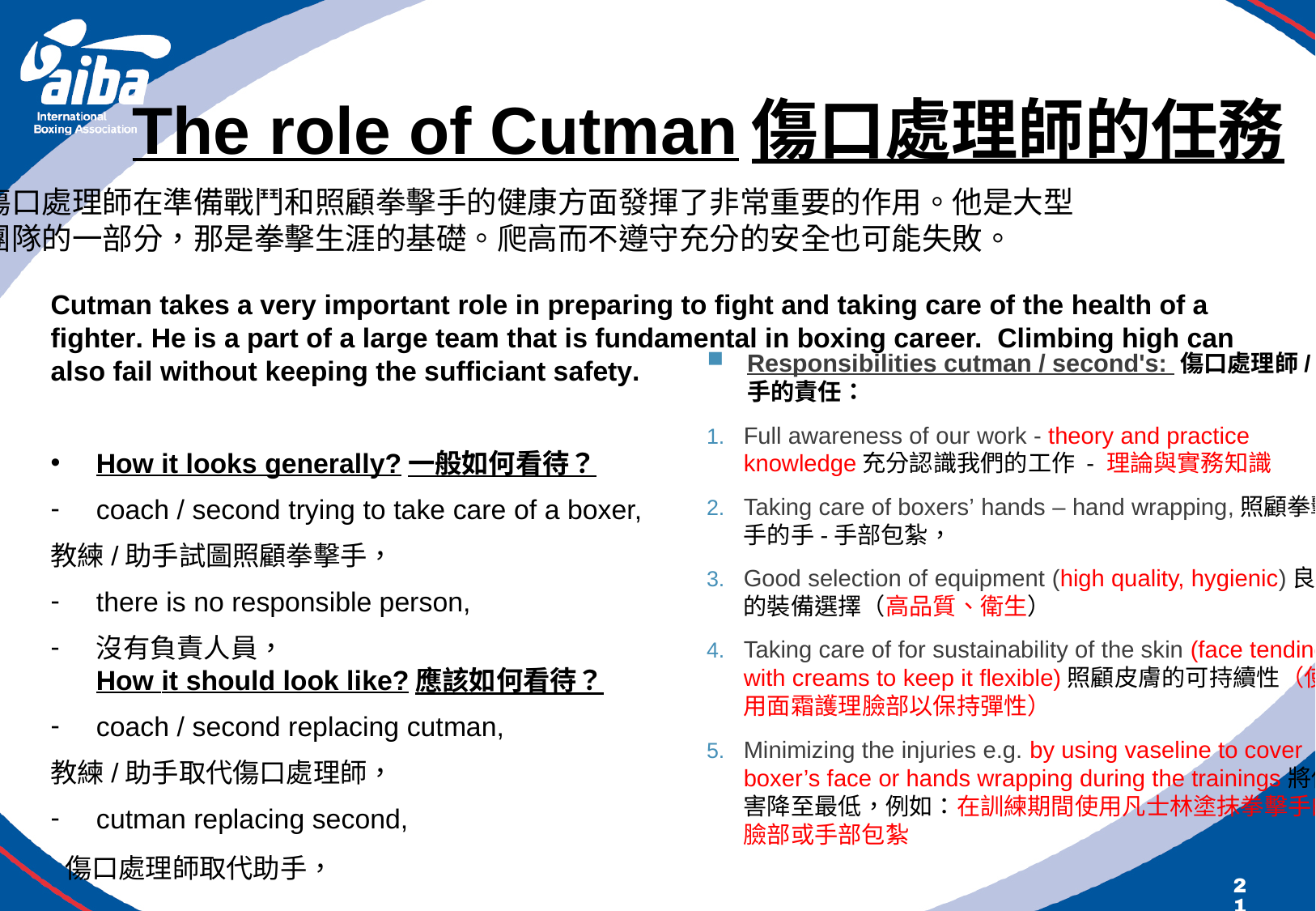

# The role of Cutman傷口處理師的任務
傷口處理師在準備戰鬥和照顧拳擊手的健康方面發揮了非常重要的作用。他是大型團隊的一部分，那是拳擊生涯的基礎。爬高而不遵守充分的安全也可能失敗。
Cutman takes a very important role in preparing to fight and taking care of the health of a fighter. He is a part of a large team that is fundamental in boxing career.  Climbing high can also fail without keeping the sufficiant safety.

How it looks generally?一般如何看待？
coach / second trying to take care of a boxer,
教練/助手試圖照顧拳擊手，
there is no responsible person,
沒有負責人員，
How it should look like?應該如何看待？
coach / second replacing cutman,
教練/助手取代傷口處理師，
cutman replacing second,
 傷口處理師取代助手，
Responsibilities cutman / second's: 傷口處理師/助手的責任：
Full awareness of our work - theory and practice knowledge充分認識我們的工作 - 理論與實務知識
Taking care of boxers’ hands – hand wrapping,照顧拳擊手的手-手部包紮，
Good selection of equipment (high quality, hygienic)良好的裝備選擇（高品質、衛生）
Taking care of for sustainability of the skin (face tending with creams to keep it flexible)照顧皮膚的可持續性（使用面霜護理臉部以保持彈性）
Minimizing the injuries e.g. by using vaseline to cover boxer’s face or hands wrapping during the trainings將傷害降至最低，例如：在訓練期間使用凡士林塗抹拳擊手的臉部或手部包紮
217